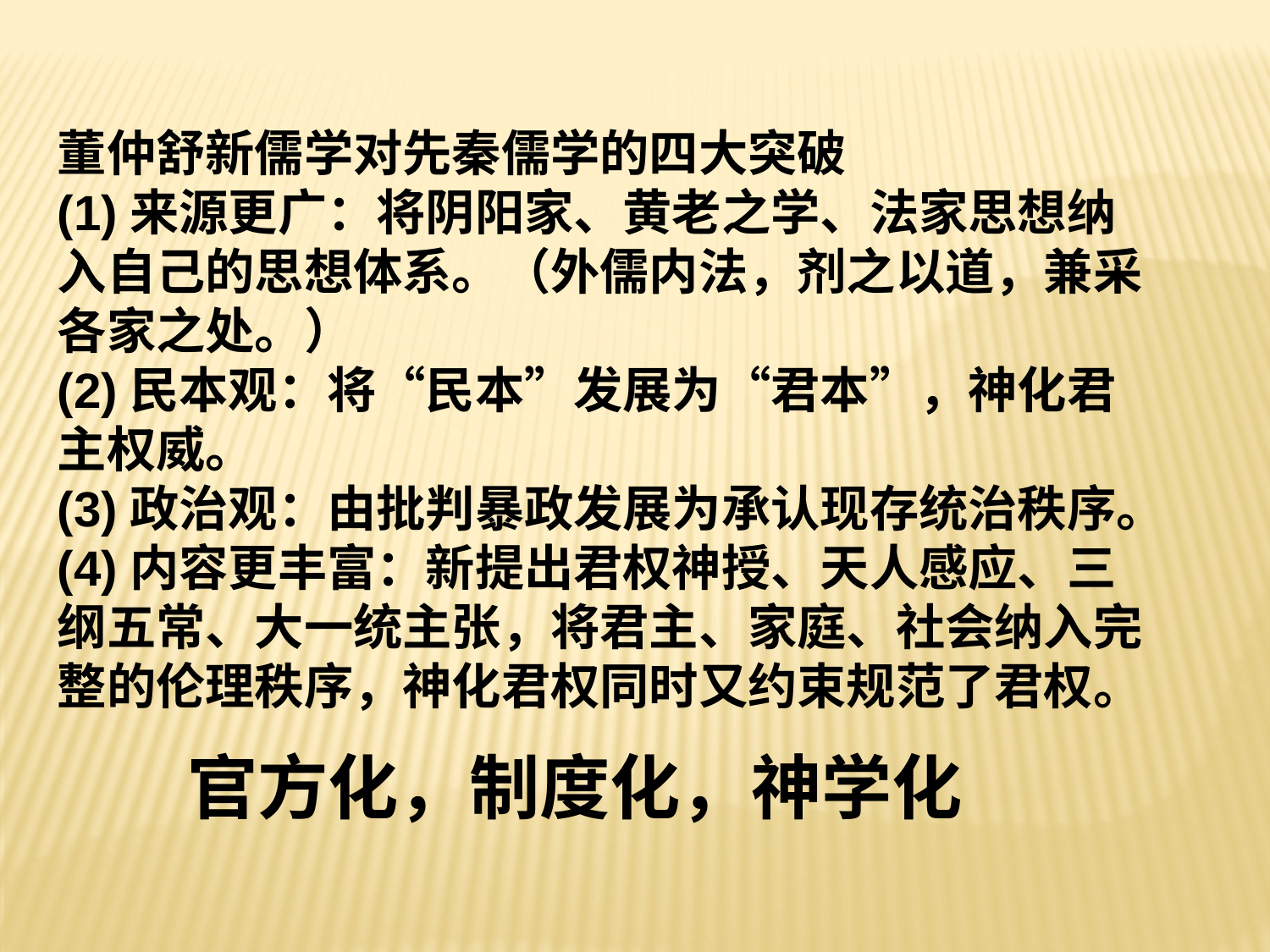

董仲舒新儒学对先秦儒学的四大突破
(1)来源更广：将阴阳家、黄老之学、法家思想纳入自己的思想体系。（外儒内法，剂之以道，兼采各家之处。）
(2)民本观：将“民本”发展为“君本”，神化君主权威。
(3)政治观：由批判暴政发展为承认现存统治秩序。
(4)内容更丰富：新提出君权神授、天人感应、三纲五常、大一统主张，将君主、家庭、社会纳入完整的伦理秩序，神化君权同时又约束规范了君权。
官方化，制度化，神学化